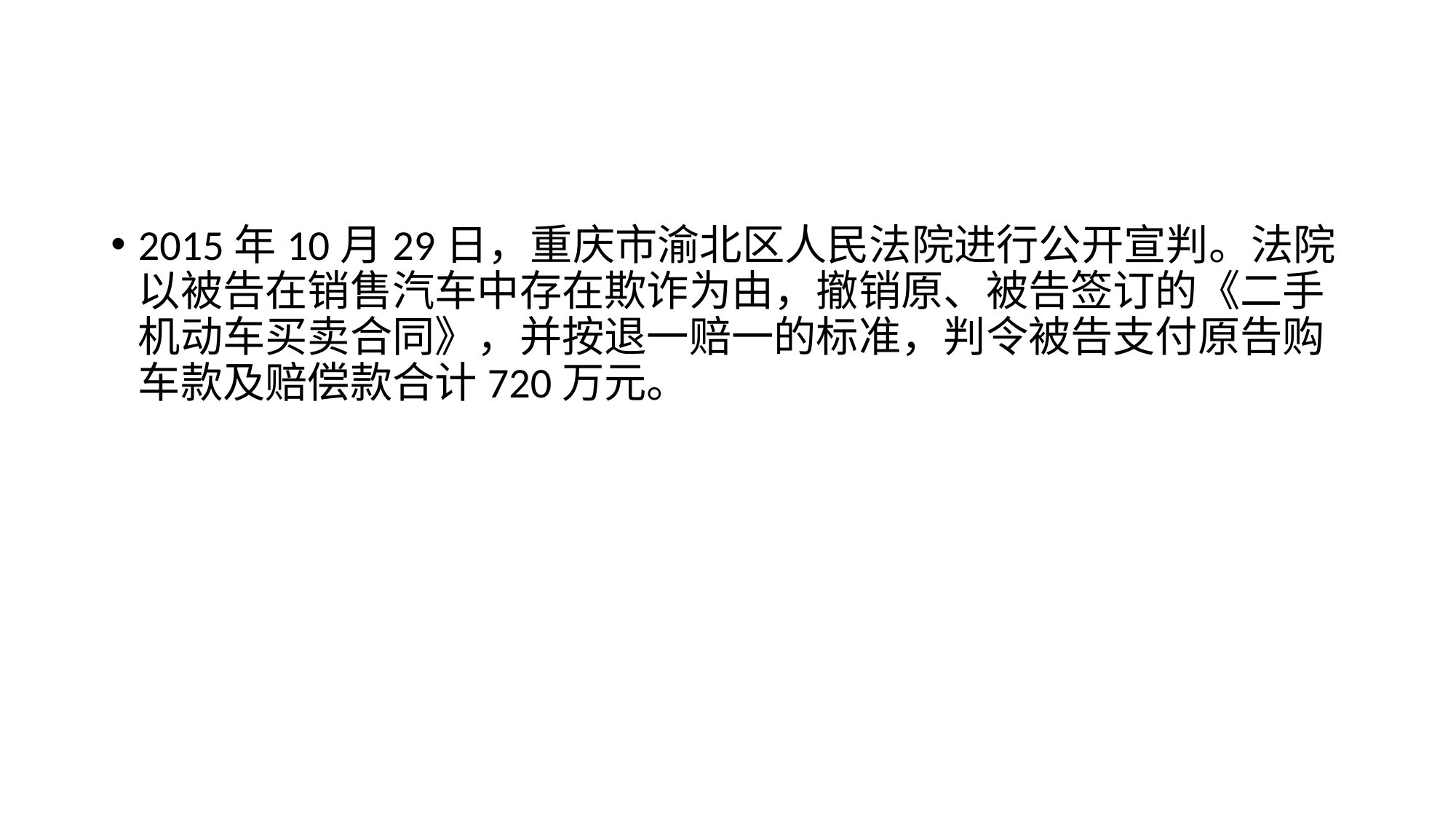

#
2015年10月29日，重庆市渝北区人民法院进行公开宣判。法院以被告在销售汽车中存在欺诈为由，撤销原、被告签订的《二手机动车买卖合同》，并按退一赔一的标准，判令被告支付原告购车款及赔偿款合计720万元。